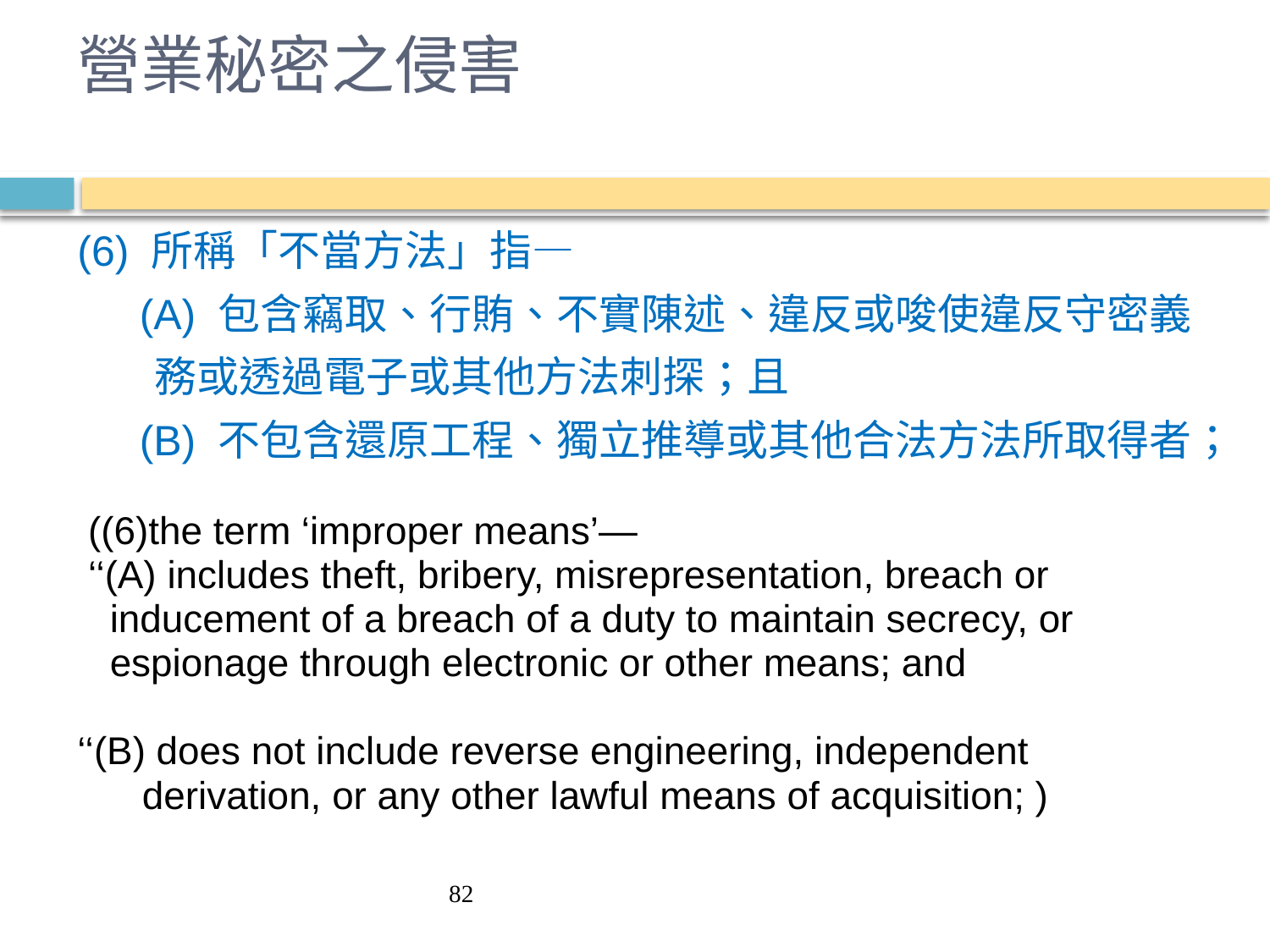

# 營業秘密之侵害
(6) 所稱「不當方法」指—
　 (A) 包含竊取、行賄、不實陳述、違反或唆使違反守密義
       務或透過電子或其他方法刺探；且
　 (B) 不包含還原工程、獨立推導或其他合法方法所取得者；

 ((6)the term ‘improper means’—
 ‘‘(A) includes theft, bribery, misrepresentation, breach or
   inducement of a breach of a duty to maintain secrecy, or
   espionage through electronic or other means; and

‘‘(B) does not include reverse engineering, independent
      derivation, or any other lawful means of acquisition; )

82